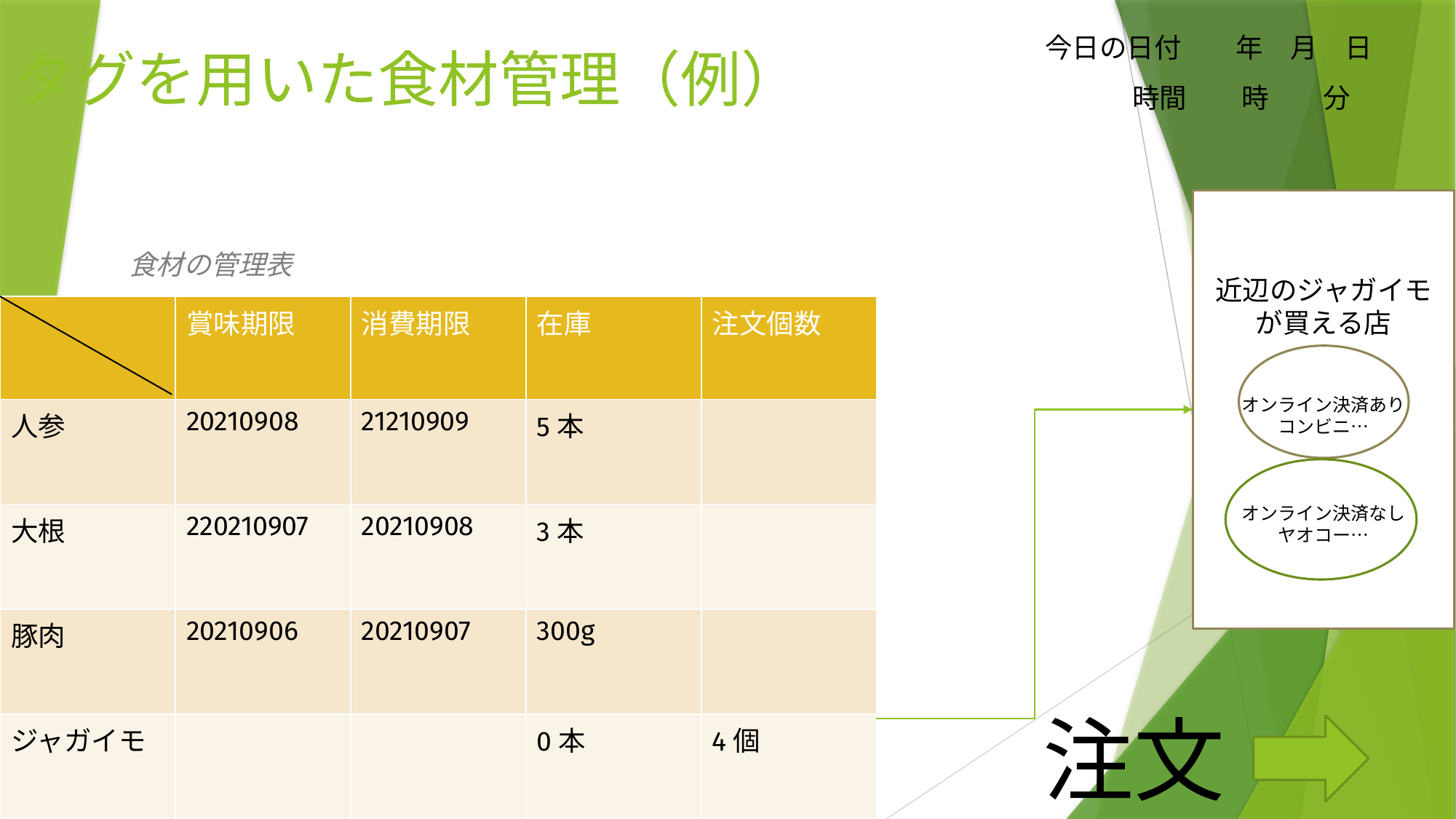

# タグを用いた食材管理（例）
今日の日付　　年　月　日
時間　　時　　分
近辺のジャガイモが買える店

オンライン決済あり
コンビニ…

オンライン決済なし
ヤオコー…
食材の管理表

|  | 賞味期限 | 消費期限 | 在庫 | 注文個数 |
| --- | --- | --- | --- | --- |
| 人参 | 20210908 | 21210909 | 5本 |  |
| 大根 | 220210907 | 20210908 | 3本 |  |
| 豚肉 | 20210906 | 20210907 | 300g |  |
| ジャガイモ |  |  | 0本 | 4個 |

注文